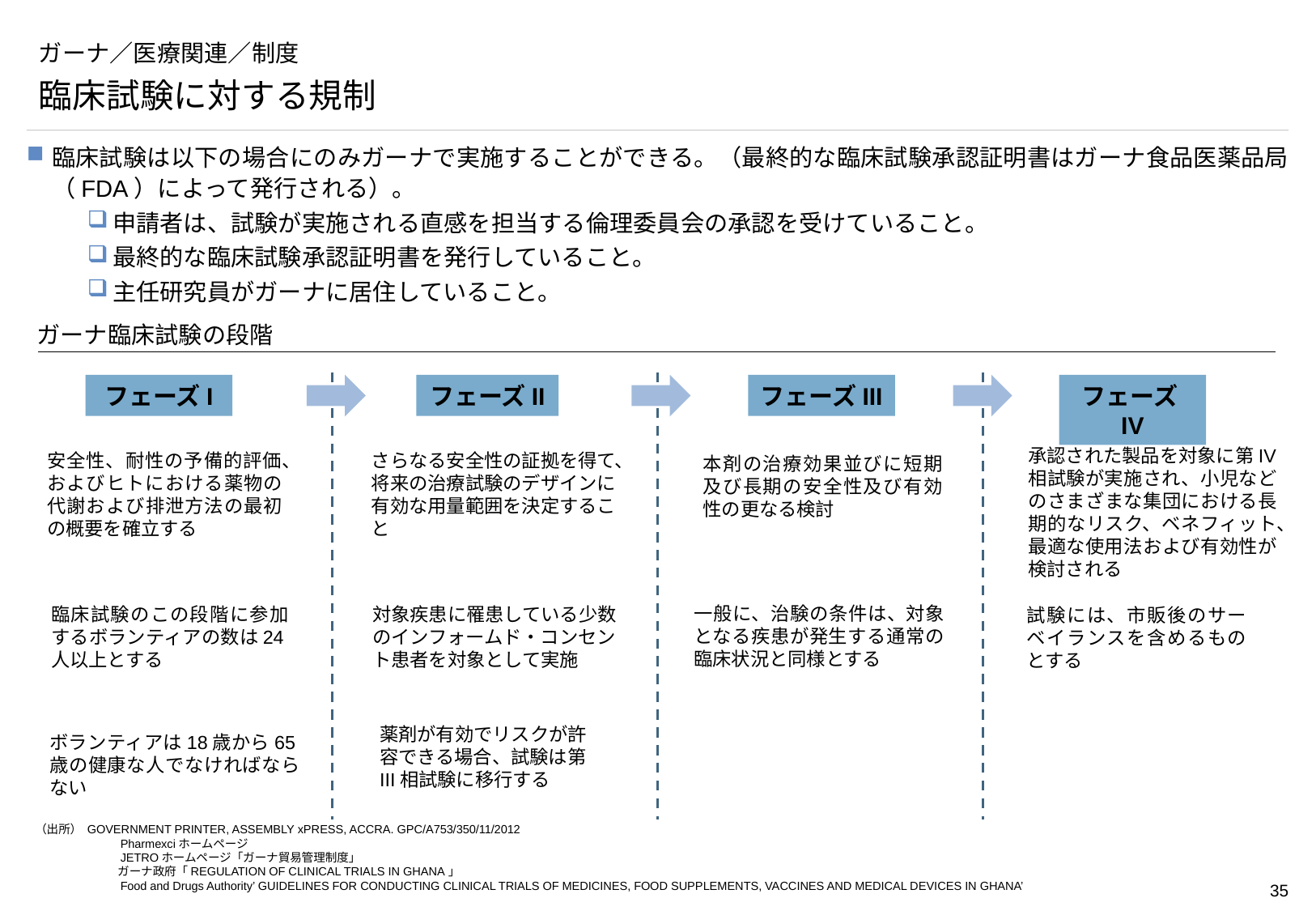

# ガーナ／医療関連／制度
臨床試験に対する規制
臨床試験は以下の場合にのみガーナで実施することができる。（最終的な臨床試験承認証明書はガーナ食品医薬品局（FDA）によって発行される）。
申請者は、試験が実施される直感を担当する倫理委員会の承認を受けていること。
最終的な臨床試験承認証明書を発行していること。
主任研究員がガーナに居住していること。
ガーナ臨床試験の段階
フェーズI

フェーズII

フェーズIII

フェーズIV
承認された製品を対象に第IV相試験が実施され、小児などのさまざまな集団における長期的なリスク、ベネフィット、最適な使用法および有効性が検討される
さらなる安全性の証拠を得て、将来の治療試験のデザインに有効な用量範囲を決定すること
安全性、耐性の予備的評価、およびヒトにおける薬物の代謝および排泄方法の最初の概要を確立する
本剤の治療効果並びに短期及び長期の安全性及び有効性の更なる検討
一般に、治験の条件は、対象となる疾患が発生する通常の臨床状況と同様とする
臨床試験のこの段階に参加するボランティアの数は24人以上とする
対象疾患に罹患している少数のインフォームド・コンセント患者を対象として実施
試験には、市販後のサーベイランスを含めるものとする
薬剤が有効でリスクが許容できる場合、試験は第III相試験に移行する
ボランティアは18歳から65歳の健康な人でなければならない
（出所） GOVERNMENT PRINTER, ASSEMBLY xPRESS, ACCRA. GPC/A753/350/11/2012
	　　Pharmexciホームページ
	　　JETROホームページ「ガーナ貿易管理制度」
	　　ガーナ政府「REGULATION OF CLINICAL TRIALS IN GHANA」
	　　Food and Drugs Authority’ GUIDELINES FOR CONDUCTING CLINICAL TRIALS OF MEDICINES, FOOD SUPPLEMENTS, VACCINES AND MEDICAL DEVICES IN GHANA’